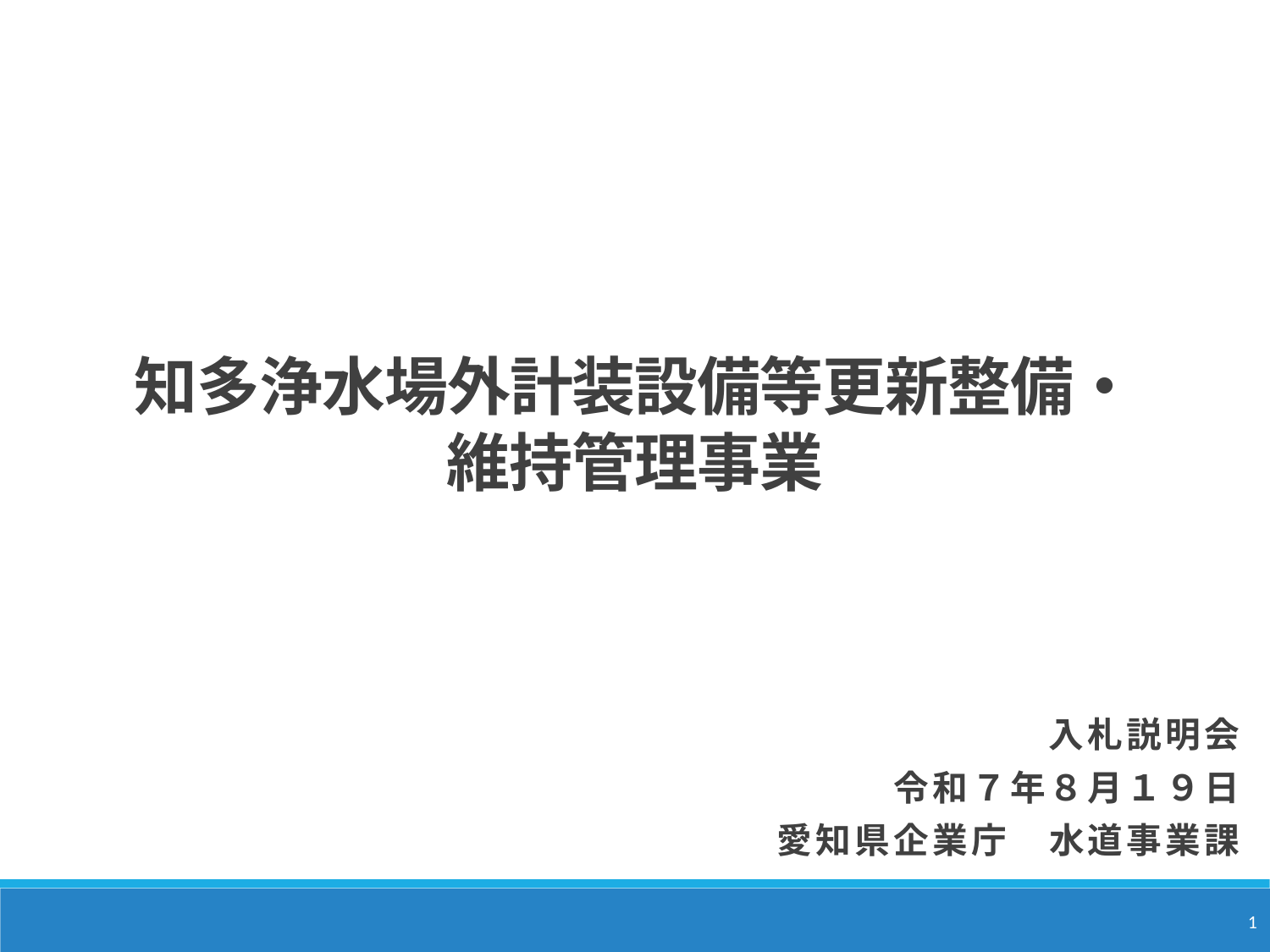

知多浄水場外計装設備等更新整備・維持管理事業
入札説明会
令和７年８月１９日
愛知県企業庁　水道事業課
1